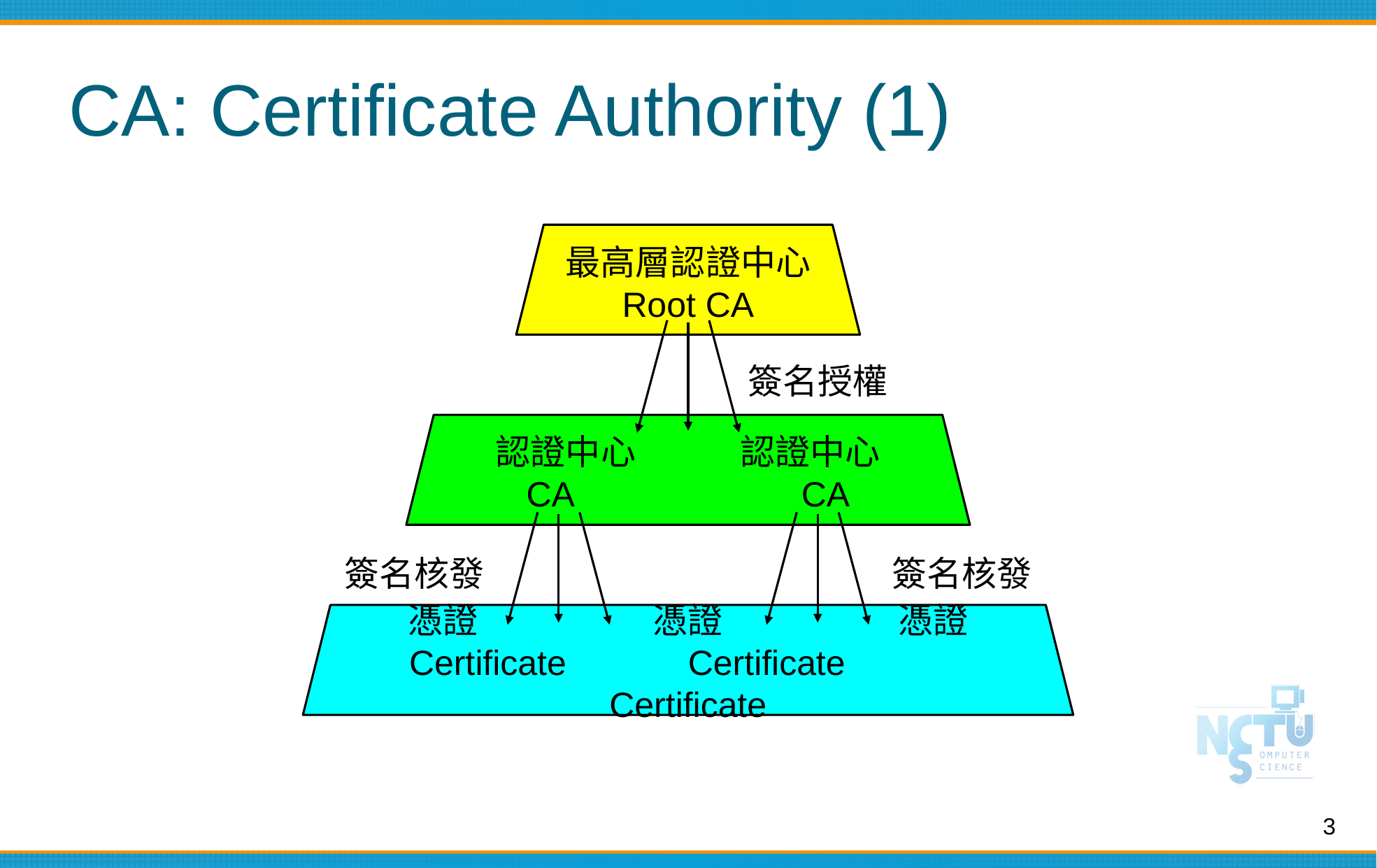

# CA: Certificate Authority (1)
最高層認證中心
Root CA
簽名授權
認證中心　　　認證中心
CA　　　　　　CA
簽名核發
簽名核發
憑證　　　　　憑證　　　　　憑證
Certificate　　　Certificate　　　Certificate
3